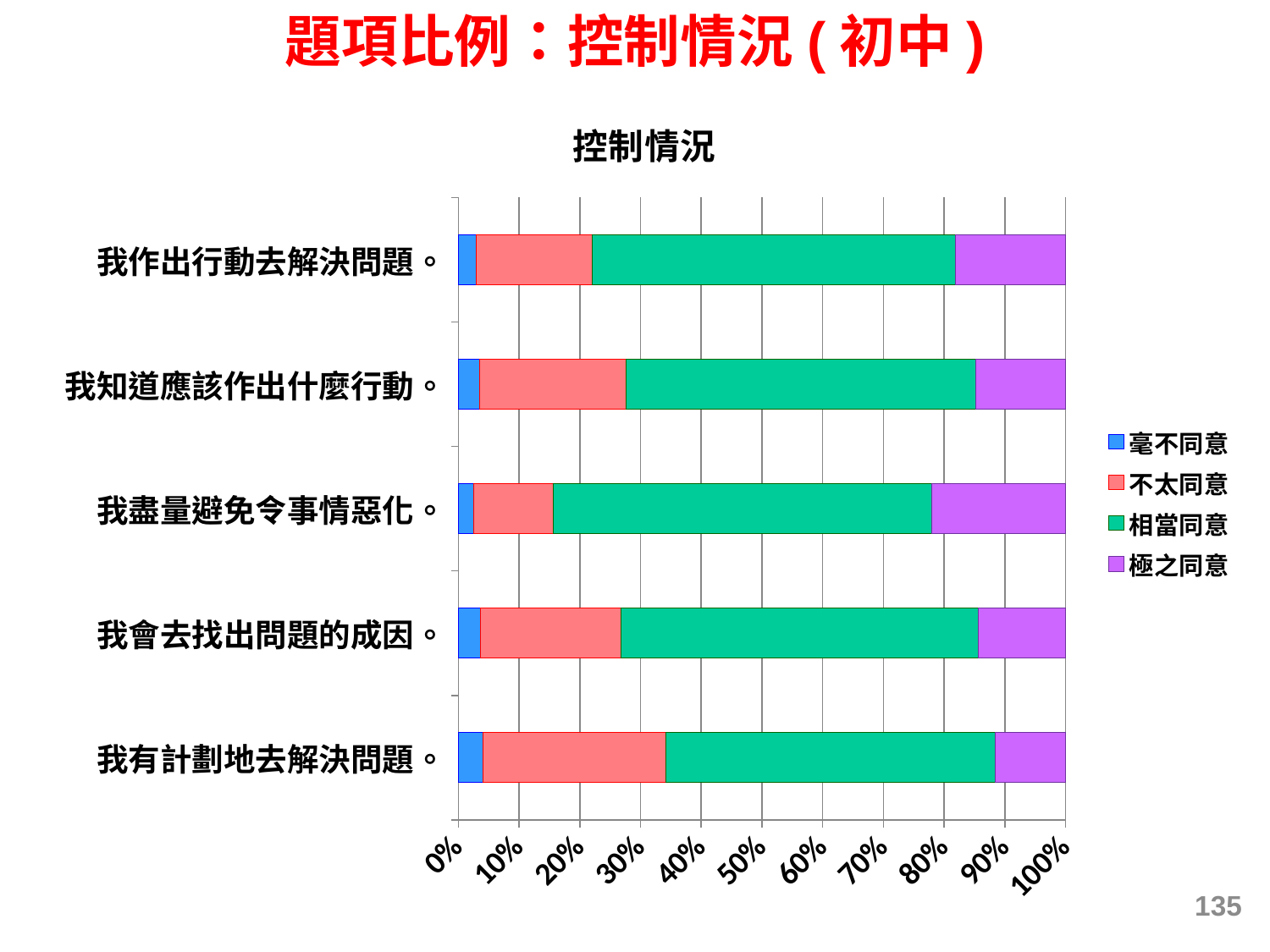

題項比例：控制情況(初中)

### Chart: 控制情況

| Category | 毫不同意 | 不太同意 | 相當同意 | 極之同意 |
|---|---|---|---|---|
| 我有計劃地去解決問題。 | 0.04098911436634861 | 0.30103480714957775 | 0.5421314339470501 | 0.11584464453702459 |
| 我會去找出問題的成因。 | 0.03618509550712954 | 0.23110034974441754 | 0.5895883777239691 | 0.1431261770244821 |
| 我盡量避免令事情惡化。 | 0.025844662807915024 | 0.13056939022748731 | 0.6236370978597396 | 0.21994884910485982 |
| 我知道應該作出什麼行動。 | 0.034482758620689655 | 0.2423221982758622 | 0.5757004310344854 | 0.14749461206896589 |
| 我作出行動去解決問題。 | 0.02974027721706376 | 0.19109137397389314 | 0.5976315435338447 | 0.18153680527519886 |
135